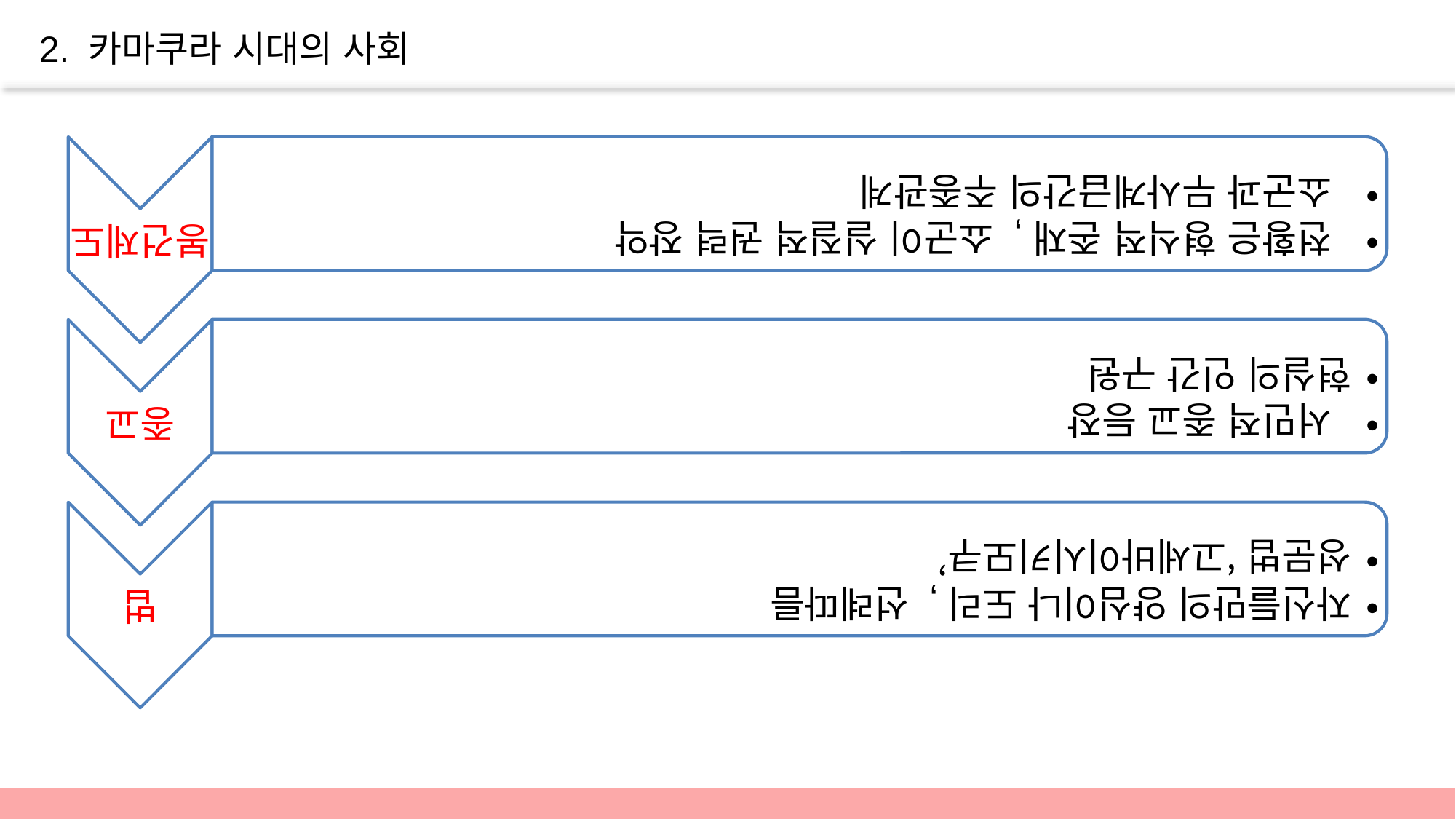

2. 카마쿠라 시대의 사회

봉건제도
 천황은 형식적 존재, 쇼군이 실질적 권력 장악
 쇼군과 무사계급간의 주종관계
종교
 서민적 종교 등장
현실의 인간 구원
법
자신들만의 양심이나 도리, 선례따름
성문법 ‘고세바이시키모쿠’